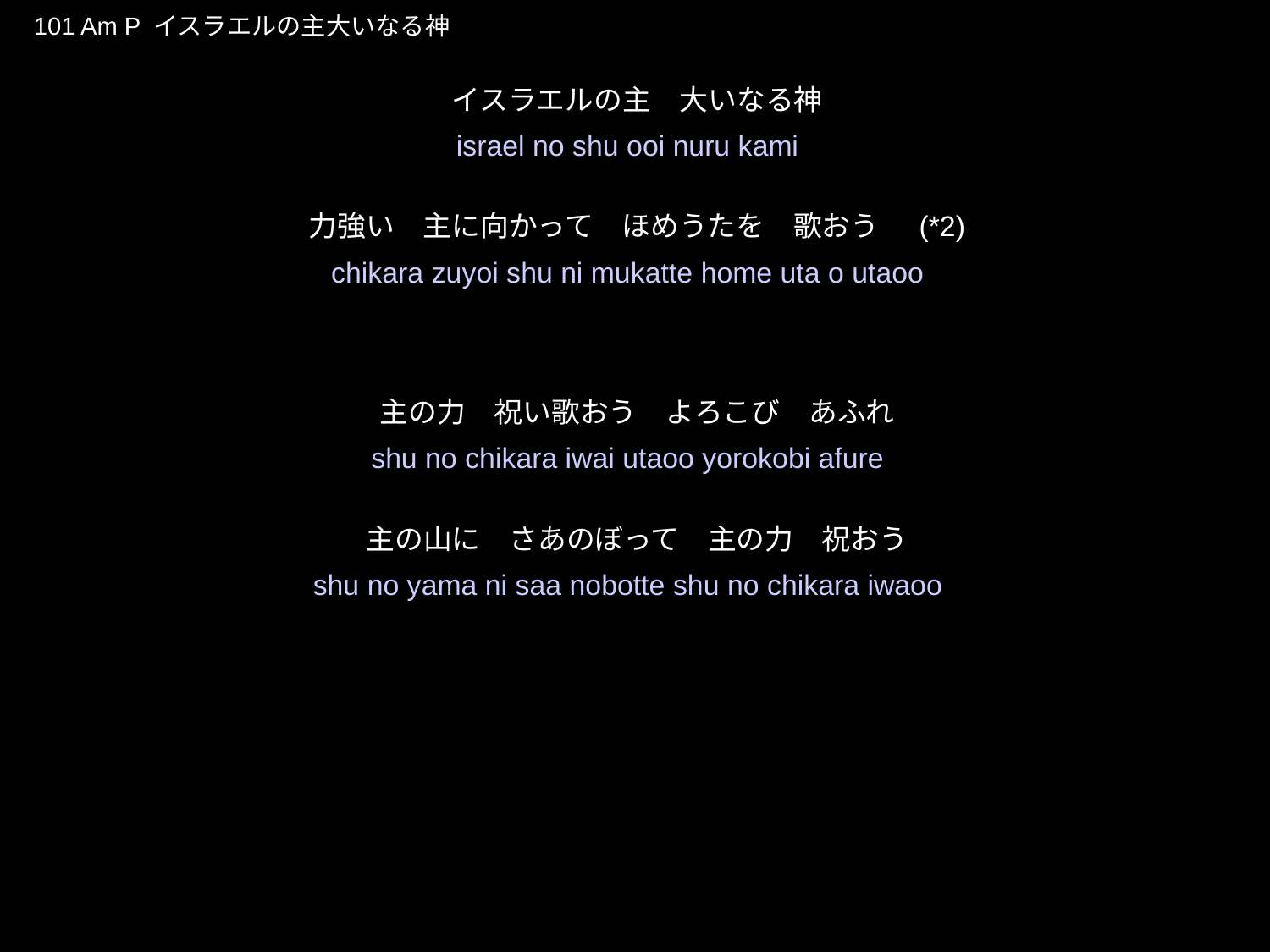

いすらえるのしゅおおいなるかみ
★P
101 Am P イスラエルの主大いなる神
イスラエルの主　大いなる神
力強い　主に向かって　ほめうたを　歌おう　(*2)
主の力　祝い歌おう　よろこび　あふれ
主の山に　さあのぼって　主の力　祝おう
★３
israel no shu ooi nuru kami
chikara zuyoi shu ni mukatte home uta o utaoo
shu no chikara iwai utaoo yorokobi afure
shu no yama ni saa nobotte shu no chikara iwaoo